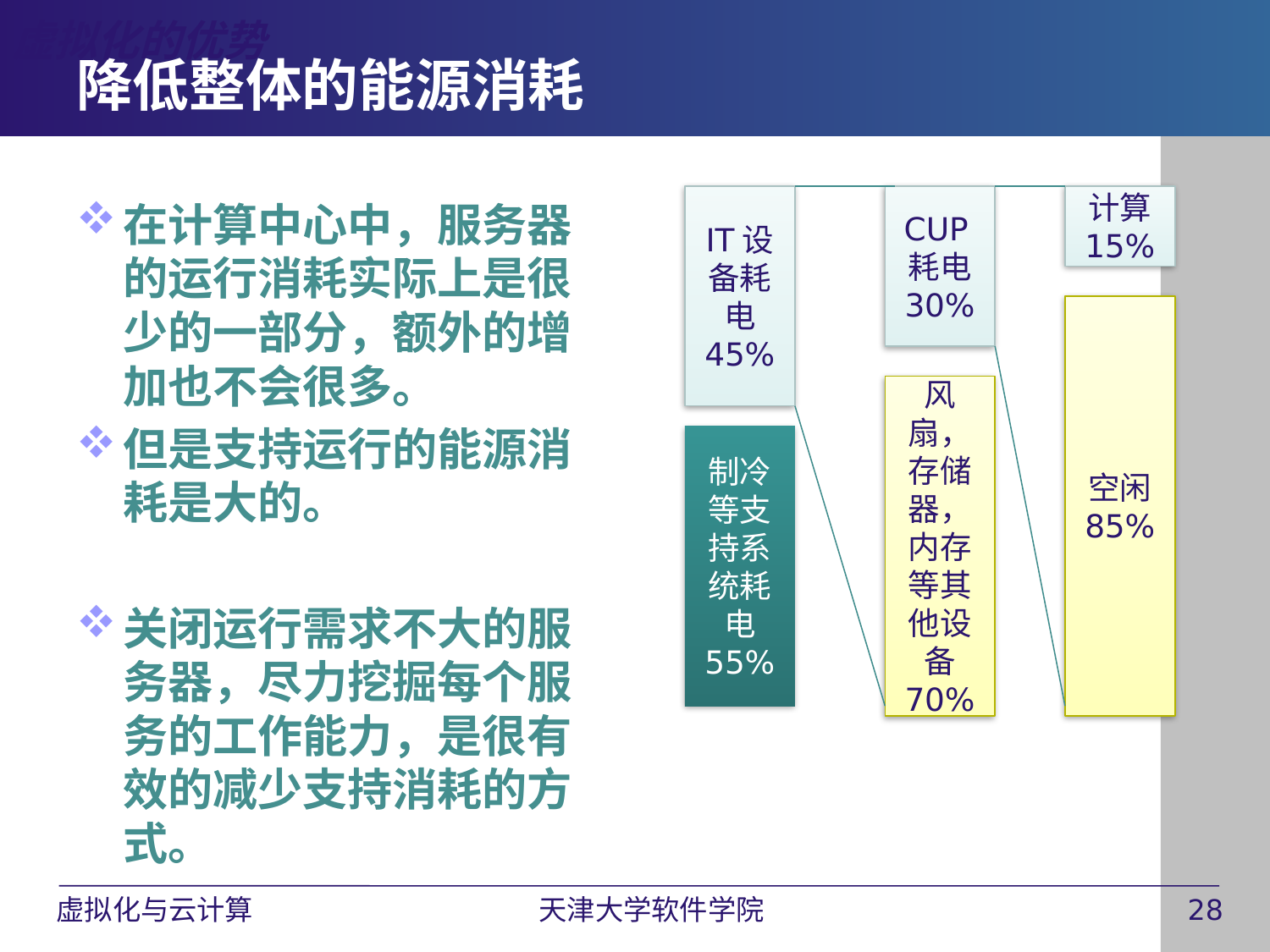

虚拟化的优势
# 降低整体的能源消耗
IT设备耗电
45%
CUP耗电
30%
计算
15%
在计算中心中，服务器的运行消耗实际上是很少的一部分，额外的增加也不会很多。
但是支持运行的能源消耗是大的。

关闭运行需求不大的服务器，尽力挖掘每个服务的工作能力，是很有效的减少支持消耗的方式。
空闲
85%
风扇，存储器，内存等其他设备
70%
制冷等支持系统耗电
55%